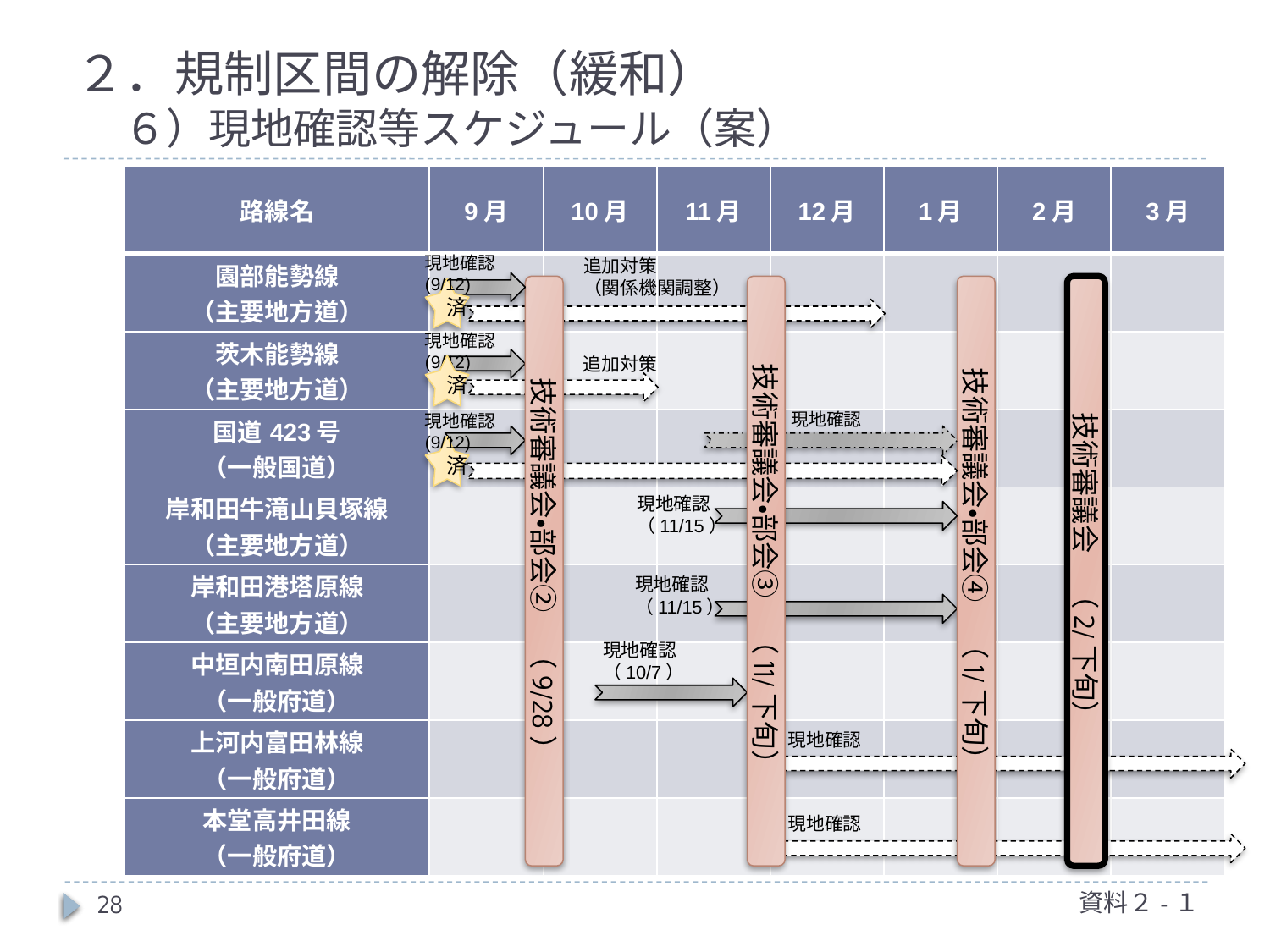

# ２．規制区間の解除（緩和） 　 ６）現地確認等スケジュール（案）
| 路線名 | 9月 | 10月 | 11月 | 12月 | 1月 | 2月 | 3月 |
| --- | --- | --- | --- | --- | --- | --- | --- |
| 園部能勢線 （主要地方道） |  |  |  |  |  |  |  |
| 茨木能勢線 （主要地方道） |  |  |  |  |  |  |  |
| 国道423号 （一般国道） |  |  |  |  |  |  |  |
| 岸和田牛滝山貝塚線 （主要地方道） |  |  |  |  |  |  |  |
| 岸和田港塔原線 （主要地方道） |  |  |  |  |  |  |  |
| 中垣内南田原線 （一般府道） |  |  |  |  |  |  |  |
| 上河内富田林線 （一般府道） |  |  |  |  |  |  |  |
| 本堂高井田線 （一般府道） |  |  |  |  |  |  |  |
現地確認
(9/12)
追加対策
（関係機関調整）

技術審議会・部会②　（9/28）
技術審議会・部会③　（11/下旬）
技術審議会・部会④　（1/下旬）
技術審議会　（2/下旬）
済

現地確認
(9/12)
追加対策

済

現地確認
現地確認
(9/12)

済

現地確認
（11/15）

現地確認
（11/15）

現地確認
（10/7）

現地確認

現地確認

資料２-１
28